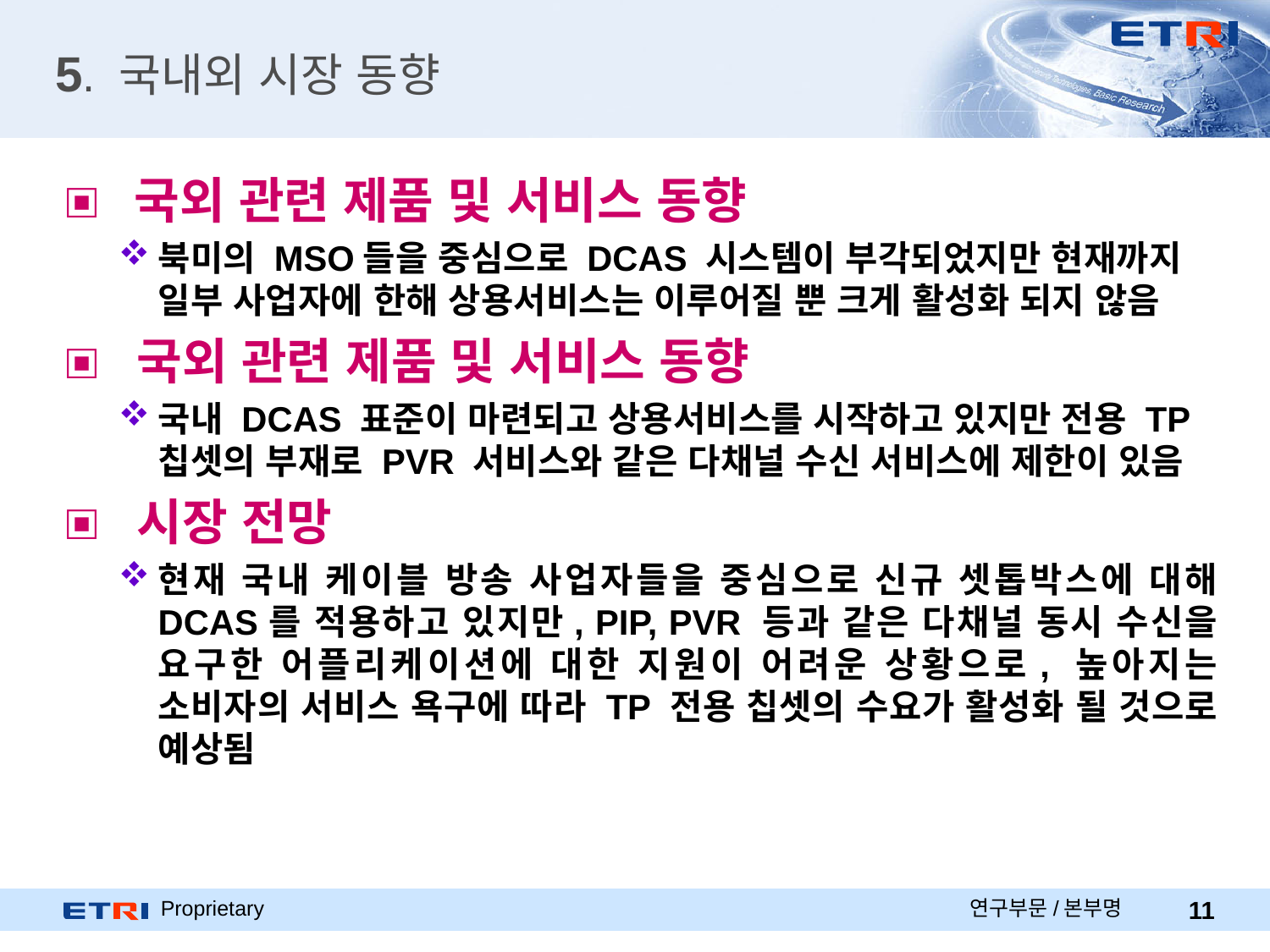

# 5. 국내외 시장 동향
 국외 관련 제품 및 서비스 동향
북미의 MSO들을 중심으로 DCAS 시스템이 부각되었지만 현재까지 일부 사업자에 한해 상용서비스는 이루어질 뿐 크게 활성화 되지 않음
 국외 관련 제품 및 서비스 동향
국내 DCAS 표준이 마련되고 상용서비스를 시작하고 있지만 전용 TP 칩셋의 부재로 PVR 서비스와 같은 다채널 수신 서비스에 제한이 있음
 시장 전망
현재 국내 케이블 방송 사업자들을 중심으로 신규 셋톱박스에 대해 DCAS를 적용하고 있지만, PIP, PVR 등과 같은 다채널 동시 수신을 요구한 어플리케이션에 대한 지원이 어려운 상황으로, 높아지는 소비자의 서비스 욕구에 따라 TP 전용 칩셋의 수요가 활성화 될 것으로 예상됨

연구부문/본부명
11